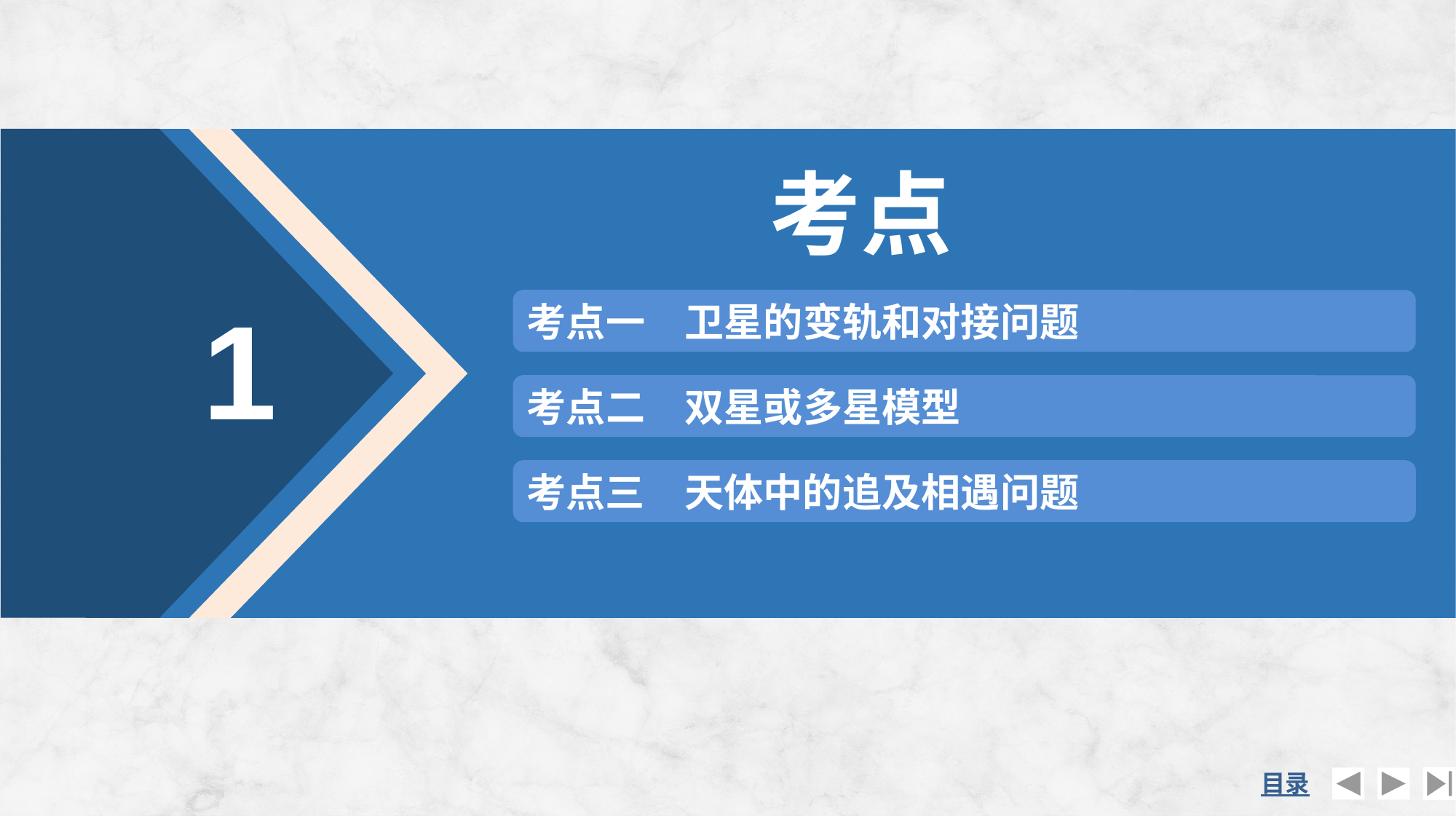

考点
1
考点一　卫星的变轨和对接问题
考点二　双星或多星模型
考点三　天体中的追及相遇问题